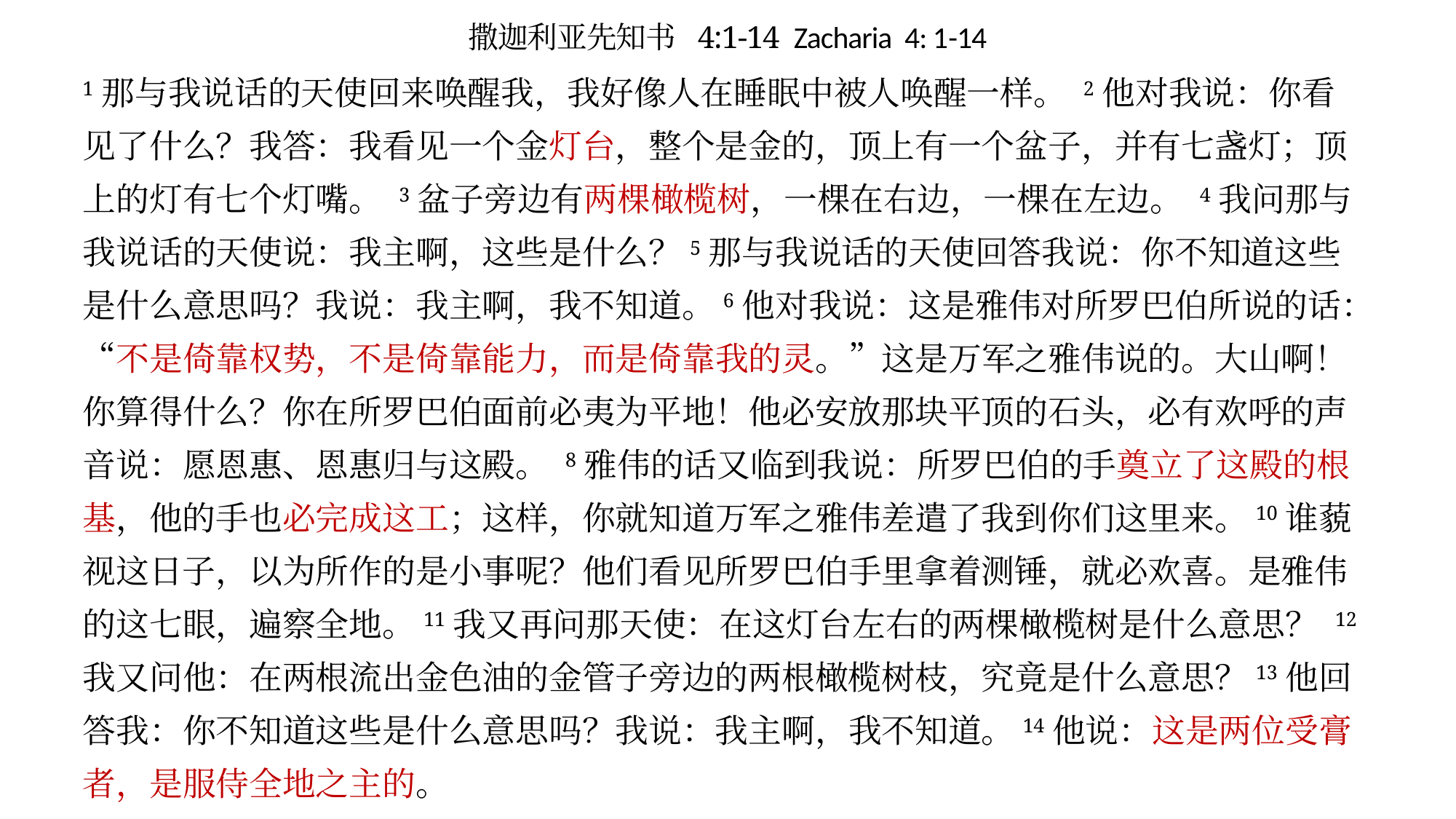

# 撒迦利亚先知书  4:1-14  Zacharia  4: 1-14
1那与我说话的天使回来唤醒我，我好像人在睡眠中被人唤醒一样。 2他对我说：你看见了什么？我答：我看见一个金灯台，整个是金的，顶上有一个盆子，并有七盏灯；顶上的灯有七个灯嘴。 3盆子旁边有两棵橄榄树，一棵在右边，一棵在左边。 4我问那与我说话的天使说：我主啊，这些是什么？5那与我说话的天使回答我说：你不知道这些是什么意思吗？我说：我主啊，我不知道。6他对我说：这是雅伟对所罗巴伯所说的话：“不是倚靠权势，不是倚靠能力，而是倚靠我的灵。”这是万军之雅伟说的。大山啊！你算得什么？你在所罗巴伯面前必夷为平地！他必安放那块平顶的石头，必有欢呼的声音说：愿恩惠、恩惠归与这殿。 8雅伟的话又临到我说：所罗巴伯的手奠立了这殿的根基，他的手也必完成这工；这样，你就知道万军之雅伟差遣了我到你们这里来。10谁藐视这日子，以为所作的是小事呢？他们看见所罗巴伯手里拿着测锤，就必欢喜。是雅伟的这七眼，遍察全地。11我又再问那天使：在这灯台左右的两棵橄榄树是什么意思？ 12我又问他：在两根流出金色油的金管子旁边的两根橄榄树枝，究竟是什么意思？13他回答我：你不知道这些是什么意思吗？我说：我主啊，我不知道。14他说：这是两位受膏者，是服侍全地之主的。